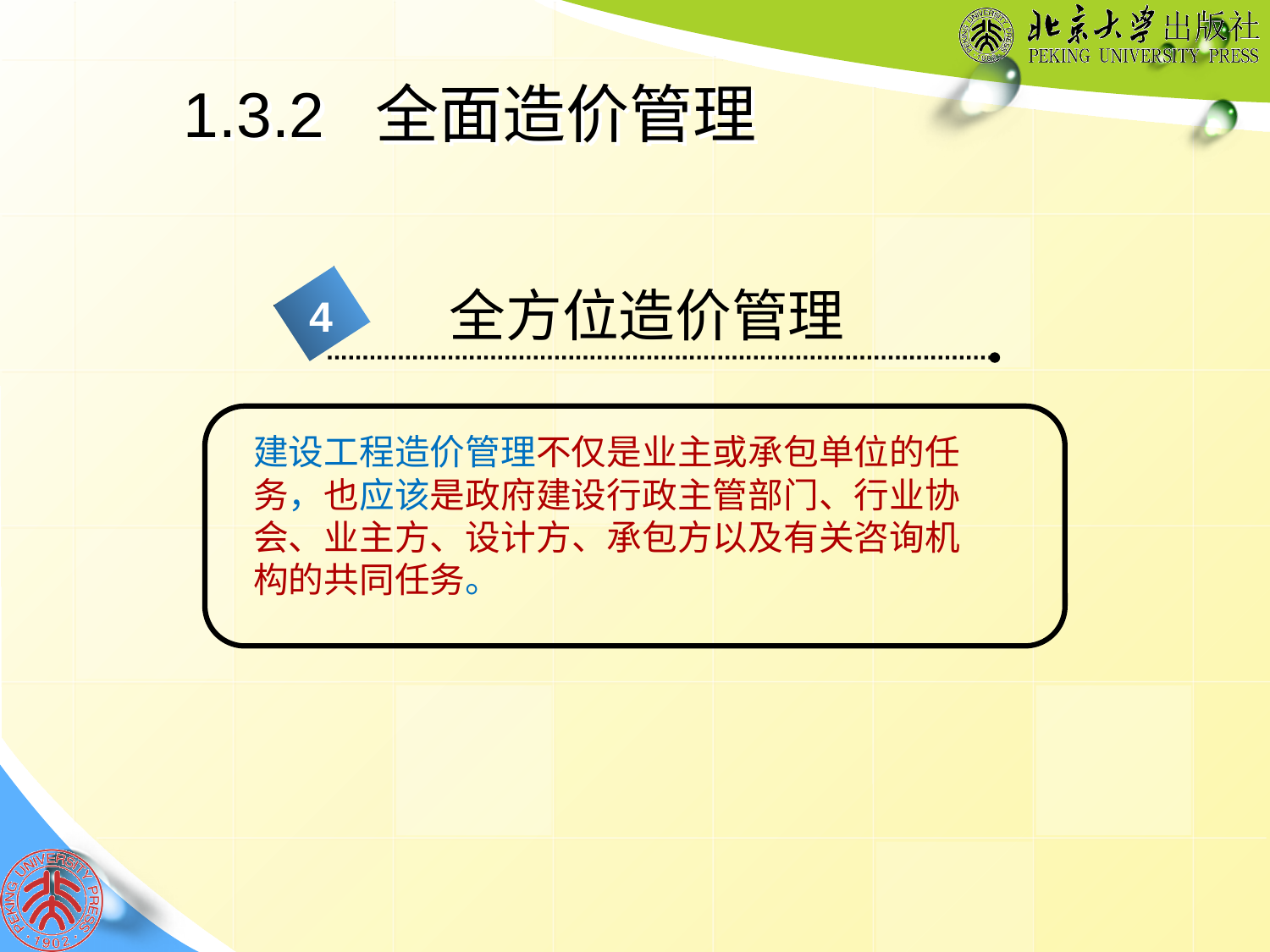

# 1.3.2  全面造价管理
全方位造价管理

4

建设工程造价管理不仅是业主或承包单位的任务，也应该是政府建设行政主管部门、行业协会、业主方、设计方、承包方以及有关咨询机构的共同任务。